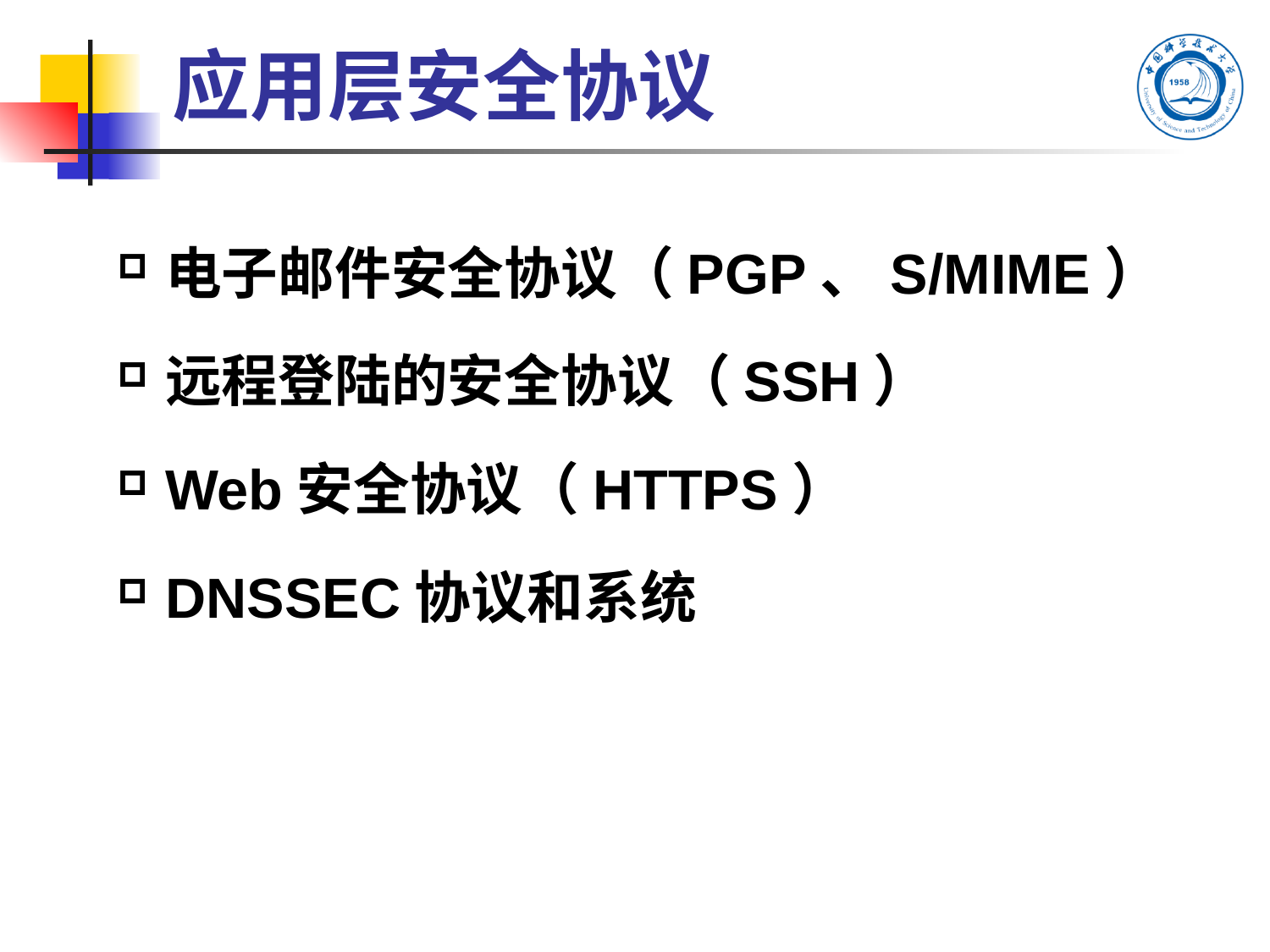

# 应用层安全协议
电子邮件安全协议（PGP、S/MIME）
远程登陆的安全协议（SSH）
Web安全协议（HTTPS）
DNSSEC协议和系统